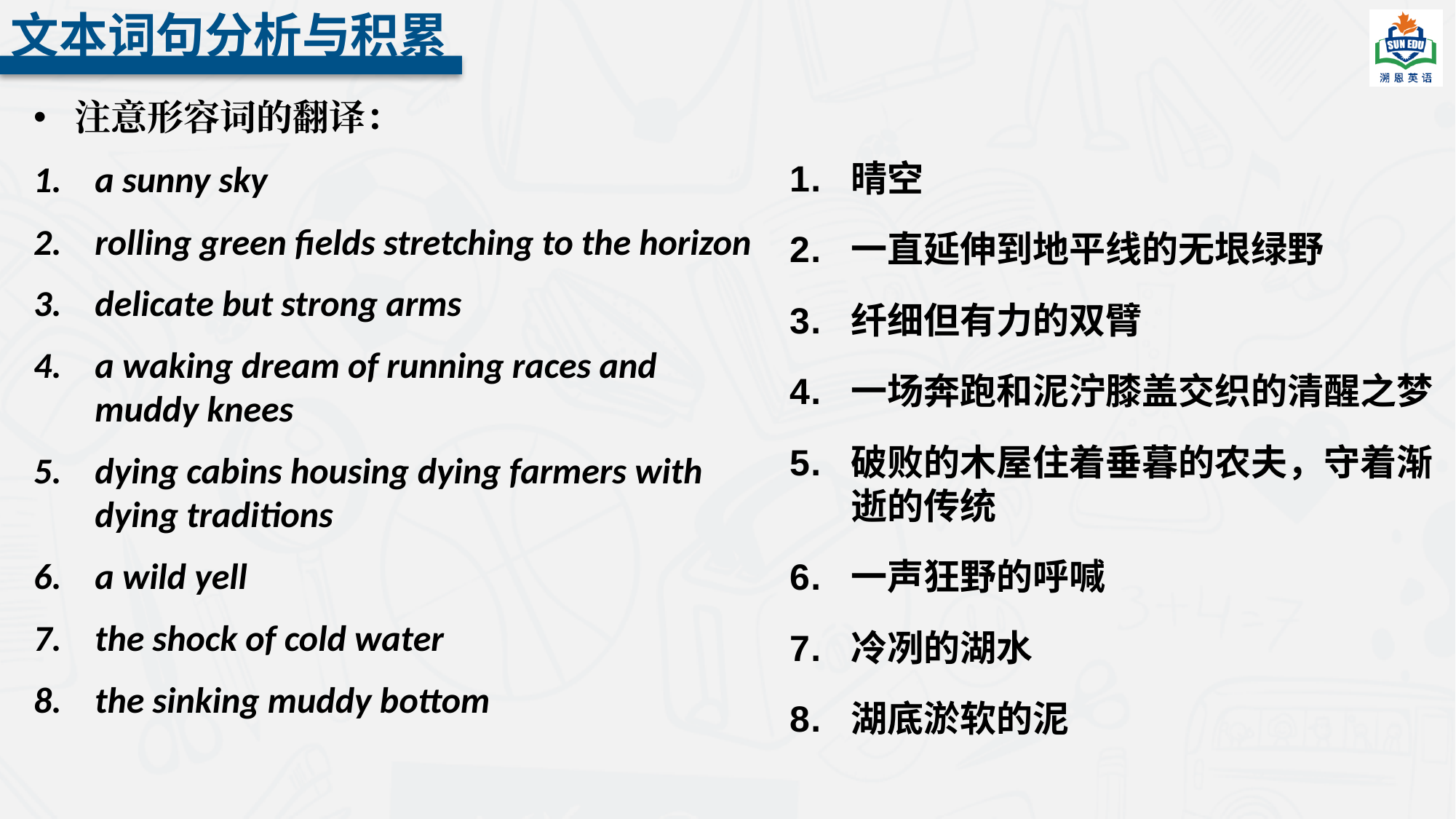

文本词句分析与积累

注意形容词的翻译：
a sunny sky
rolling green fields stretching to the horizon
delicate but strong arms
a waking dream of running races and muddy knees
dying cabins housing dying farmers with dying traditions
a wild yell
the shock of cold water
the sinking muddy bottom

晴空
一直延伸到地平线的无垠绿野
纤细但有力的双臂
一场奔跑和泥泞膝盖交织的清醒之梦
破败的木屋住着垂暮的农夫，守着渐逝的传统
一声狂野的呼喊
冷冽的湖水
湖底淤软的泥